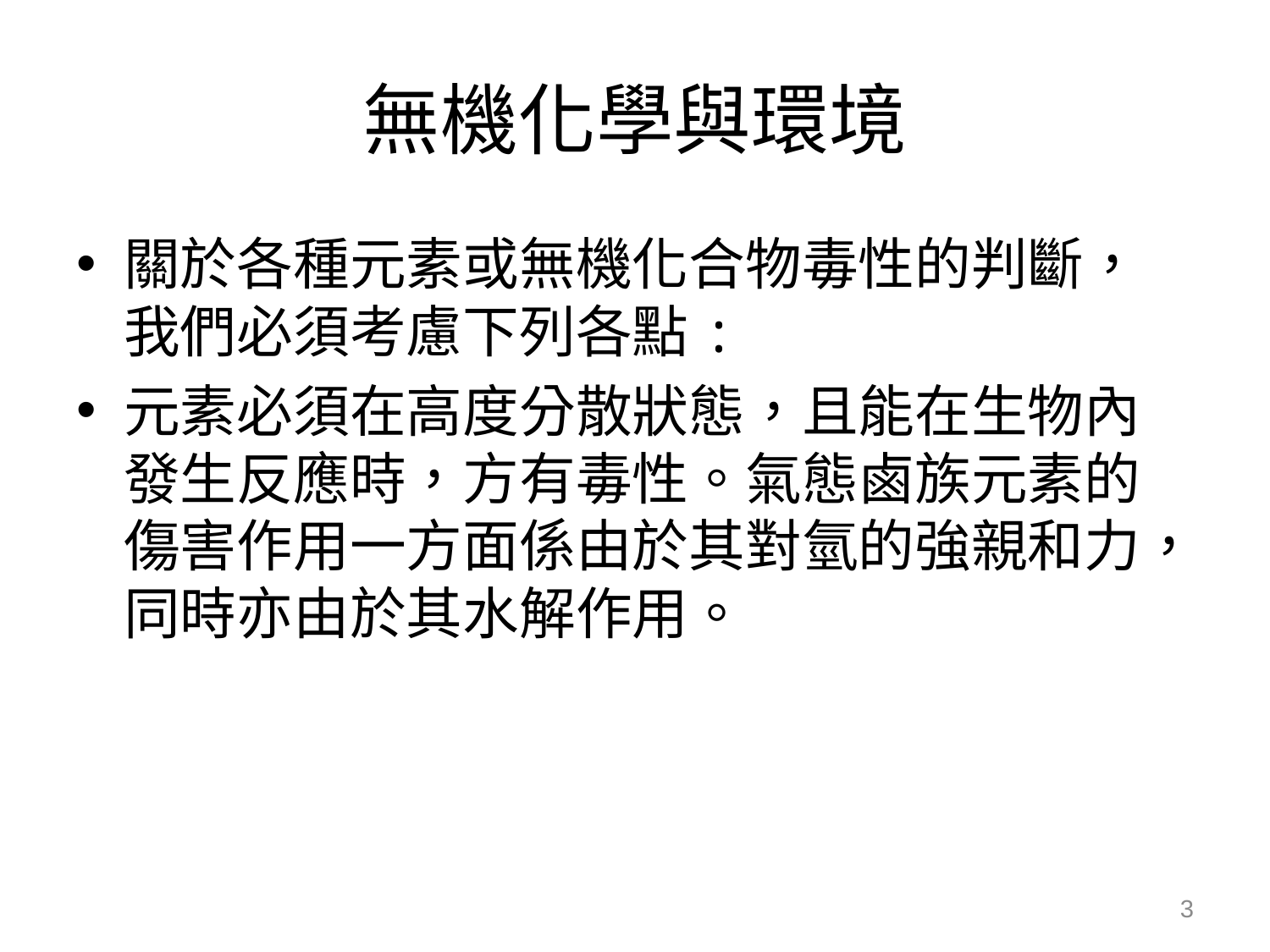

# 無機化學與環境
關於各種元素或無機化合物毒性的判斷，我們必須考慮下列各點:
元素必須在高度分散狀態，且能在生物內發生反應時，方有毒性。氣態鹵族元素的傷害作用一方面係由於其對氫的強親和力，同時亦由於其水解作用。
3